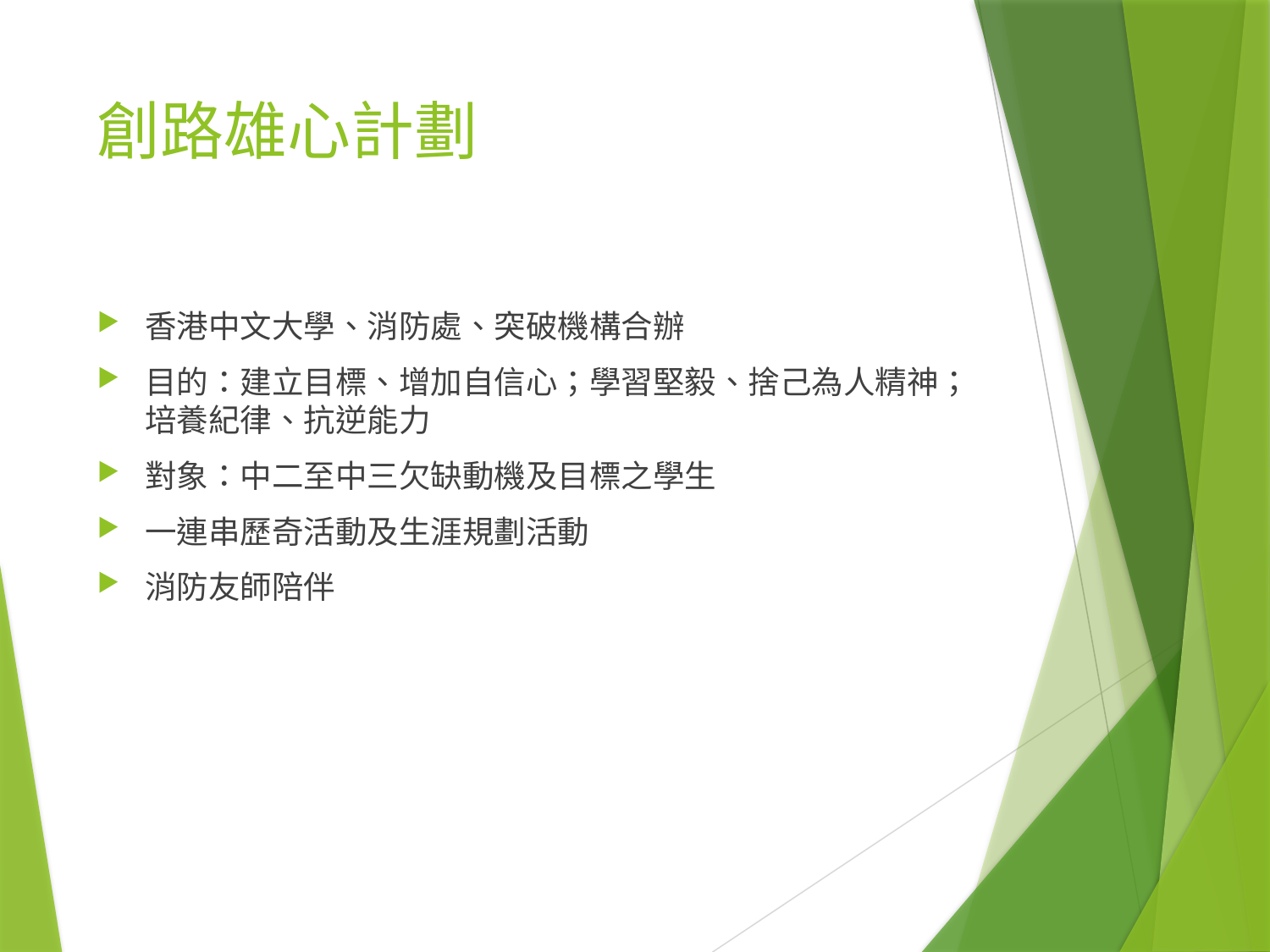

# 創路雄心計劃
香港中文大學、消防處、突破機構合辦
目的：建立目標、增加自信心；學習堅毅、捨己為人精神；培養紀律、抗逆能力
對象：中二至中三欠缺動機及目標之學生
一連串歷奇活動及生涯規劃活動
消防友師陪伴